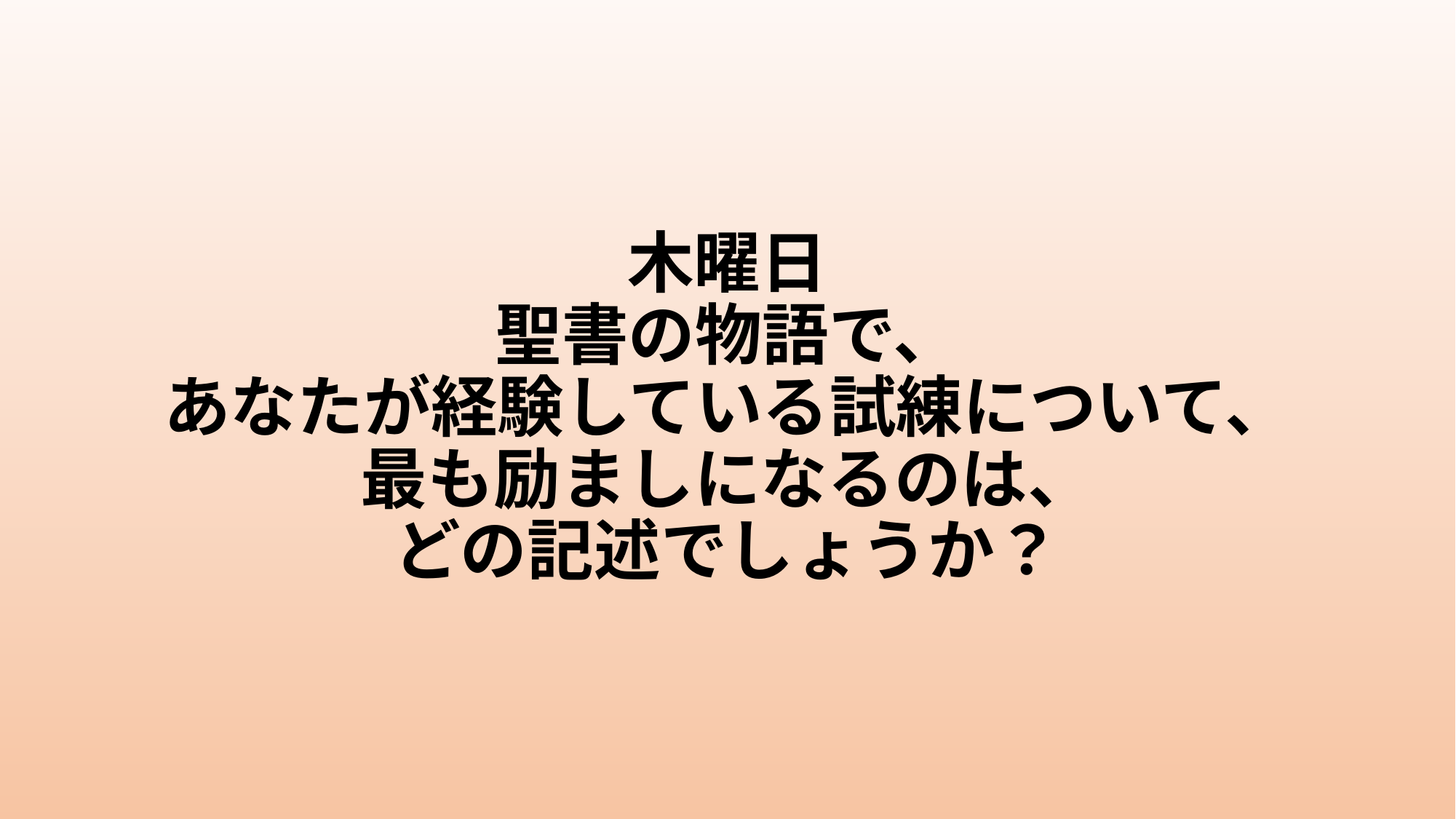

# 木曜日 聖書の物語で、 あなたが経験している試練について、 最も励ましになるのは、 どの記述でしょうか？